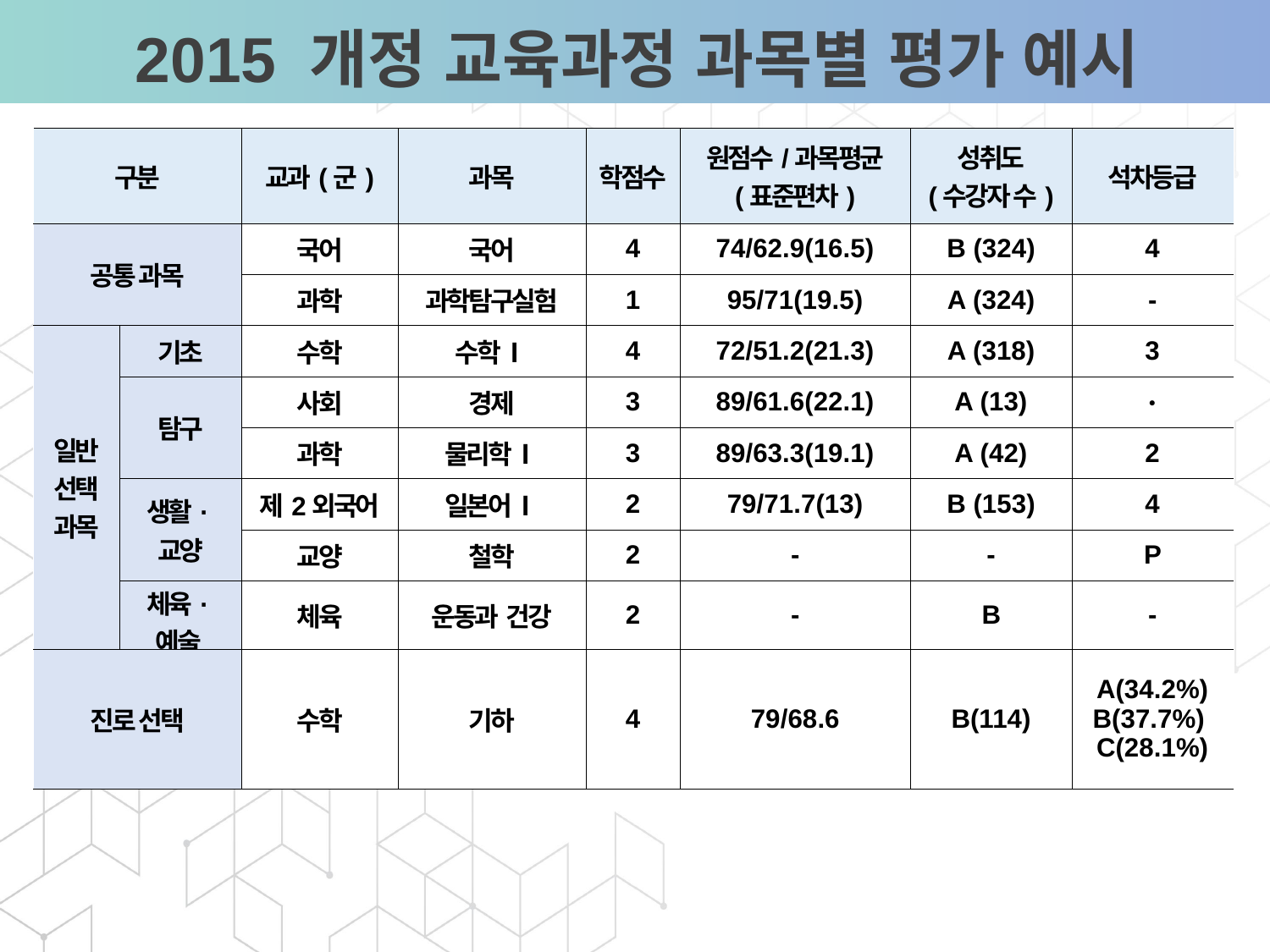

2015 개정 교육과정 과목별 평가 예시
| 구분 |  | 교과(군) | 과목 | 학점수 | 원점수/과목평균 (표준편차) | 성취도 (수강자 수) | 석차등급 |
| --- | --- | --- | --- | --- | --- | --- | --- |
| 공통 과목 |  | 국어 | 국어 | 4 | 74/62.9(16.5) | B (324) | 4 |
|  |  | 과학 | 과학탐구실험 | 1 | 95/71(19.5) | A (324) | - |
| 일반 선택 과목 | 기초 | 수학 | 수학Ⅰ | 4 | 72/51.2(21.3) | A (318) | 3 |
|  | 탐구 | 사회 | 경제 | 3 | 89/61.6(22.1) | A (13) | ･ |
|  |  | 과학 | 물리학Ⅰ | 3 | 89/63.3(19.1) | A (42) | 2 |
|  | 생활·교양 | 제2외국어 | 일본어Ⅰ | 2 | 79/71.7(13) | B (153) | 4 |
|  |  | 교양 | 철학 | 2 | - | - | P |
|  | 체육·예술 | 체육 | 운동과 건강 | 2 | - | B | - |
| 진로 선택 |  | 수학 | 기하 | 4 | 79/68.6 | B(114) | A(34.2%) B(37.7%) C(28.1%) |
영업활동의 부재